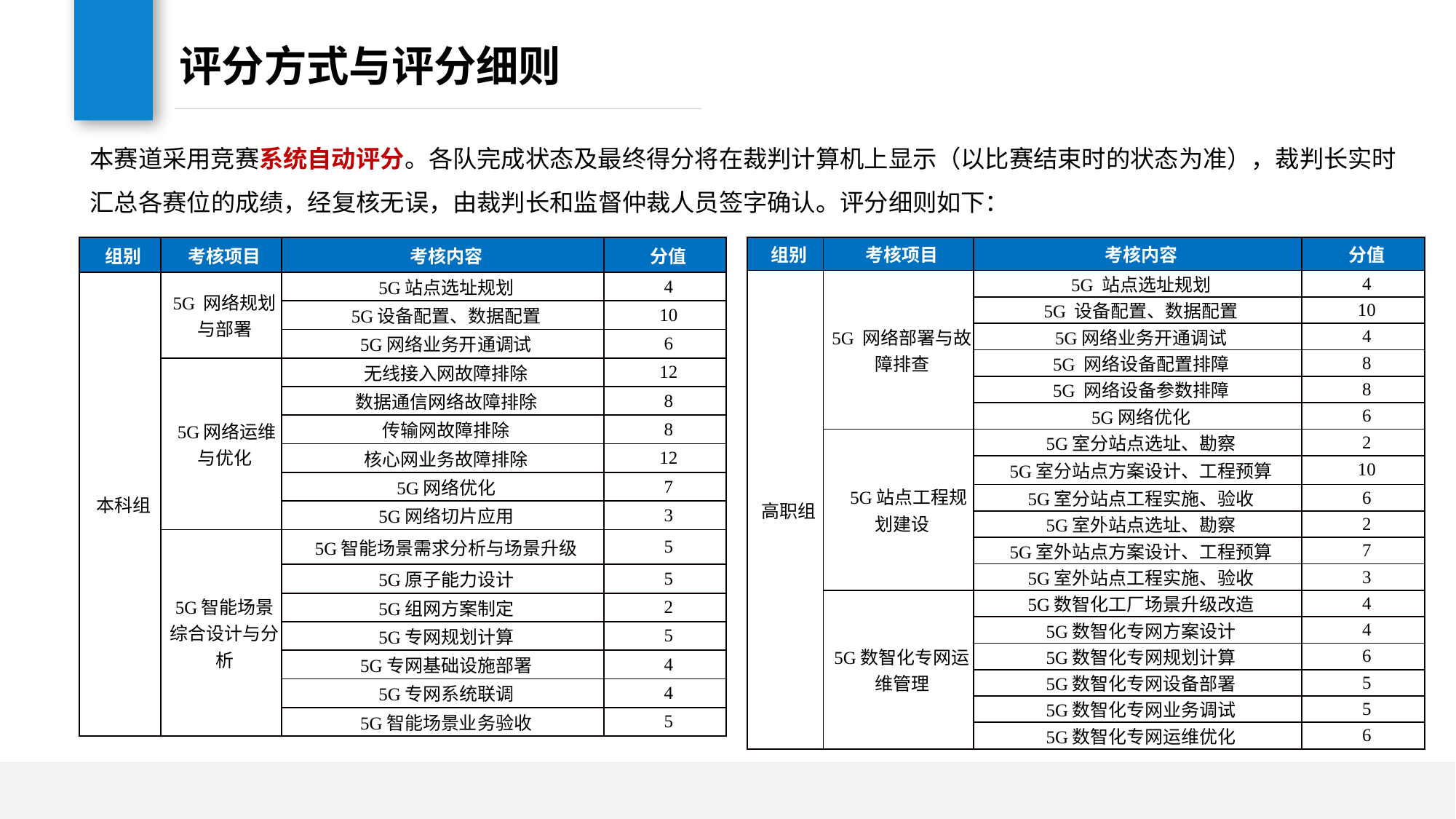

# 评分方式与评分细则
本赛道采用竞赛系统自动评分。各队完成状态及最终得分将在裁判计算机上显示（以比赛结束时的状态为准），裁判长实时汇总各赛位的成绩，经复核无误，由裁判长和监督仲裁人员签字确认。评分细则如下：
| 组别 | 考核项目 | 考核内容 | 分值 |
| --- | --- | --- | --- |
| 高职组 | 5G 网络部署与故障排查 | 5G 站点选址规划 | 4 |
|  |  | 5G 设备配置、数据配置 | 10 |
|  |  | 5G网络业务开通调试 | 4 |
|  |  | 5G 网络设备配置排障 | 8 |
|  |  | 5G 网络设备参数排障 | 8 |
|  |  | 5G网络优化 | 6 |
|  | 5G站点工程规划建设 | 5G室分站点选址、勘察 | 2 |
|  |  | 5G室分站点方案设计、工程预算 | 10 |
|  |  | 5G室分站点工程实施、验收 | 6 |
|  |  | 5G室外站点选址、勘察 | 2 |
|  |  | 5G室外站点方案设计、工程预算 | 7 |
|  |  | 5G室外站点工程实施、验收 | 3 |
|  | 5G数智化专网运维管理 | 5G数智化工厂场景升级改造 | 4 |
|  |  | 5G数智化专网方案设计 | 4 |
|  |  | 5G数智化专网规划计算 | 6 |
|  |  | 5G数智化专网设备部署 | 5 |
|  |  | 5G数智化专网业务调试 | 5 |
|  |  | 5G数智化专网运维优化 | 6 |
| 组别 | 考核项目 | 考核内容 | 分值 |
| --- | --- | --- | --- |
| 本科组 | 5G 网络规划与部署 | 5G站点选址规划 | 4 |
|  |  | 5G设备配置、数据配置 | 10 |
|  |  | 5G网络业务开通调试 | 6 |
|  | 5G网络运维与优化 | 无线接入网故障排除 | 12 |
|  |  | 数据通信网络故障排除 | 8 |
|  |  | 传输网故障排除 | 8 |
|  |  | 核心网业务故障排除 | 12 |
|  |  | 5G网络优化 | 7 |
|  |  | 5G网络切片应用 | 3 |
|  | 5G智能场景综合设计与分析 | 5G智能场景需求分析与场景升级 | 5 |
|  |  | 5G原子能力设计 | 5 |
|  |  | 5G组网方案制定 | 2 |
|  |  | 5G专网规划计算 | 5 |
|  |  | 5G专网基础设施部署 | 4 |
|  |  | 5G专网系统联调 | 4 |
|  |  | 5G智能场景业务验收 | 5 |